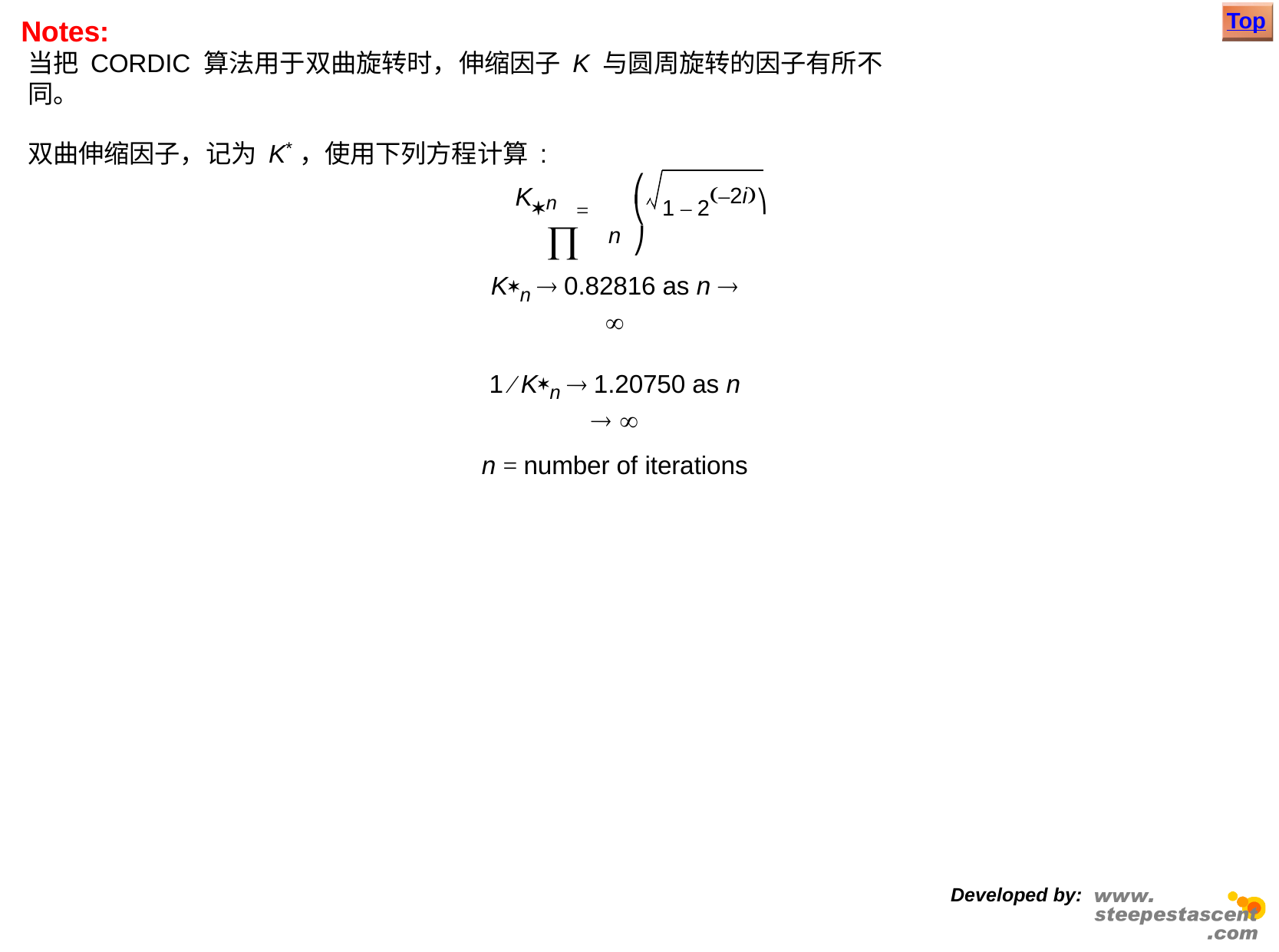

Top
# Notes:
当把 CORDIC 算法用于双曲旋转时，伸缩因子 K 与圆周旋转的因子有所不同。
双曲伸缩因子，记为 K*，使用下列方程计算 :
1 – 2(–2i)⎞
⎛

∗	=
n	∏
K
⎝	⎠

n
K∗n → 0.82816 as n → ∞
1 ⁄ K∗n → 1.20750 as n → ∞
n = number of iterations
Developed by: